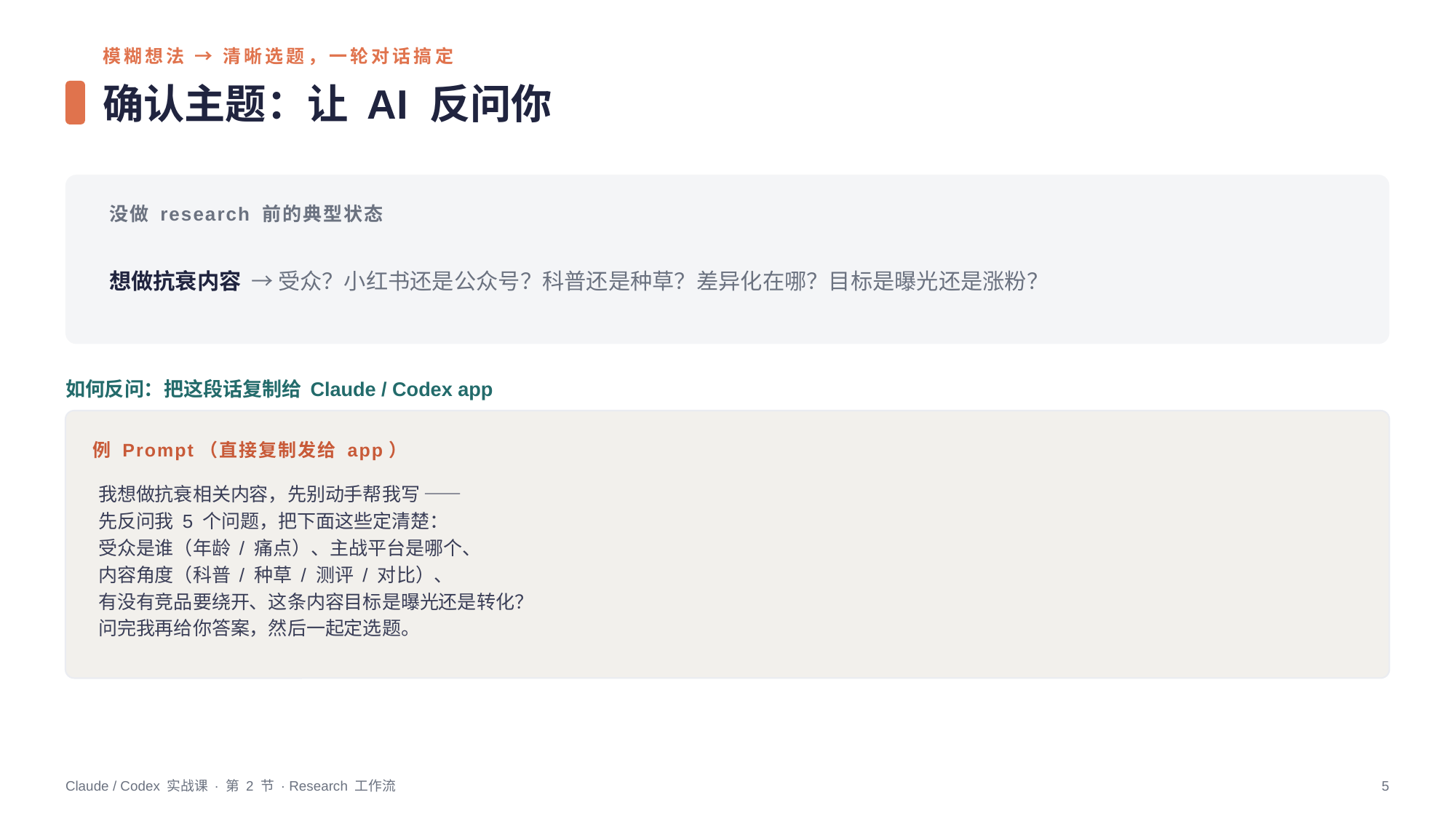

模糊想法 → 清晰选题，一轮对话搞定
确认主题：让 AI 反问你

没做 research 前的典型状态
想做抗衰内容  → 受众？小红书还是公众号？科普还是种草？差异化在哪？目标是曝光还是涨粉？
如何反问：把这段话复制给 Claude / Codex app

例 Prompt（直接复制发给 app）
我想做抗衰相关内容，先别动手帮我写 ——
先反问我 5 个问题，把下面这些定清楚：
受众是谁（年龄 / 痛点）、主战平台是哪个、
内容角度（科普 / 种草 / 测评 / 对比）、
有没有竞品要绕开、这条内容目标是曝光还是转化？
问完我再给你答案，然后一起定选题。
Claude / Codex 实战课 · 第 2 节 · Research 工作流
5